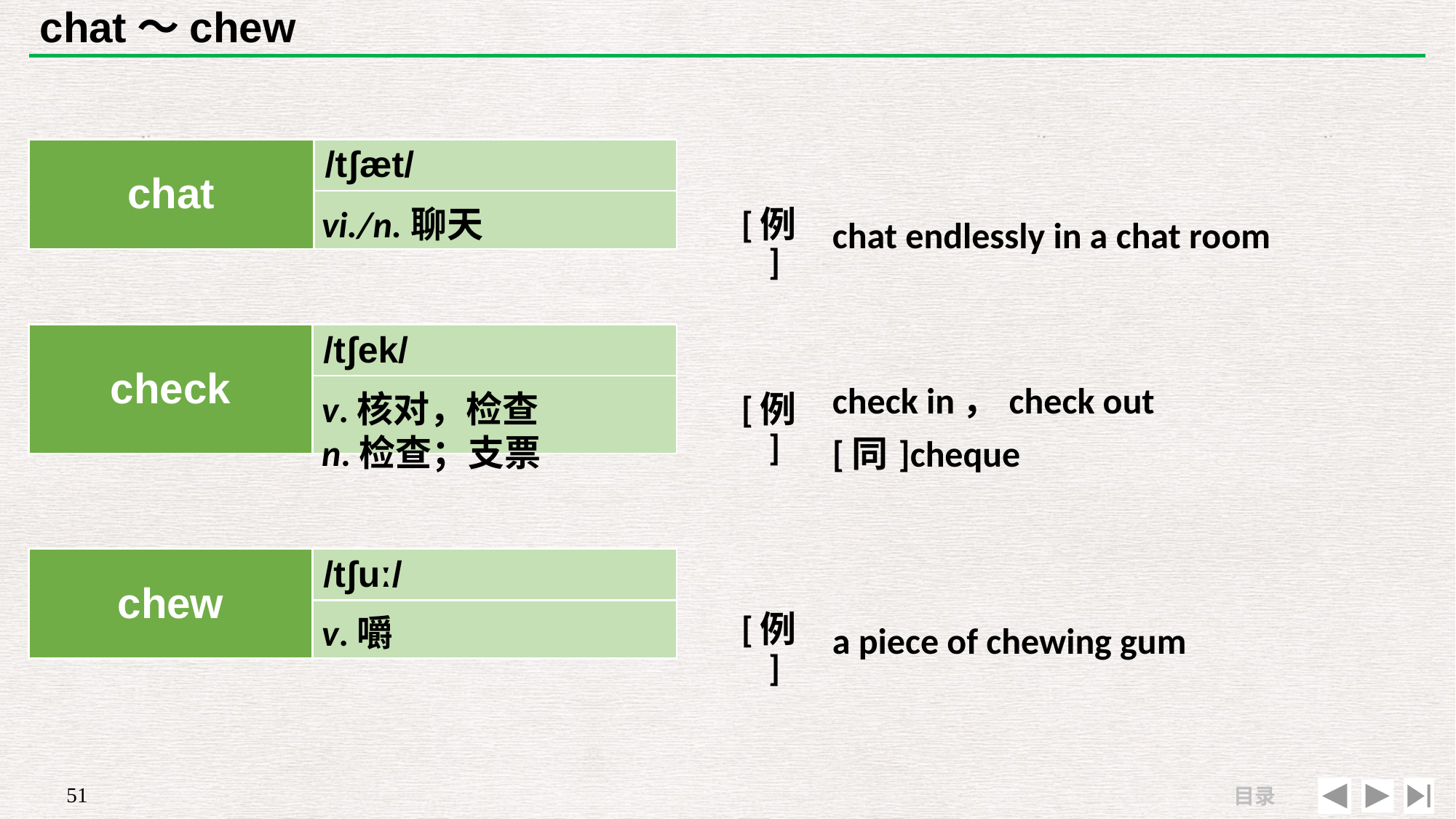

# chat～chew

| chat | /tʃæt/ |
| --- | --- |
|  |  |
|  |  |
| --- | --- |
| [例] | chat endlessly in a chat room |
vi./n.聊天
|  |  |
| --- | --- |
| [例] | check in，check out 　[同]cheque |
| check | /tʃek/ |
| --- | --- |
|  |  |
v.核对，检查
n.检查；支票
|  |  |
| --- | --- |
| [例] | a piece of chewing gum |
| chew | /tʃuː/ |
| --- | --- |
|  |  |
v.嚼